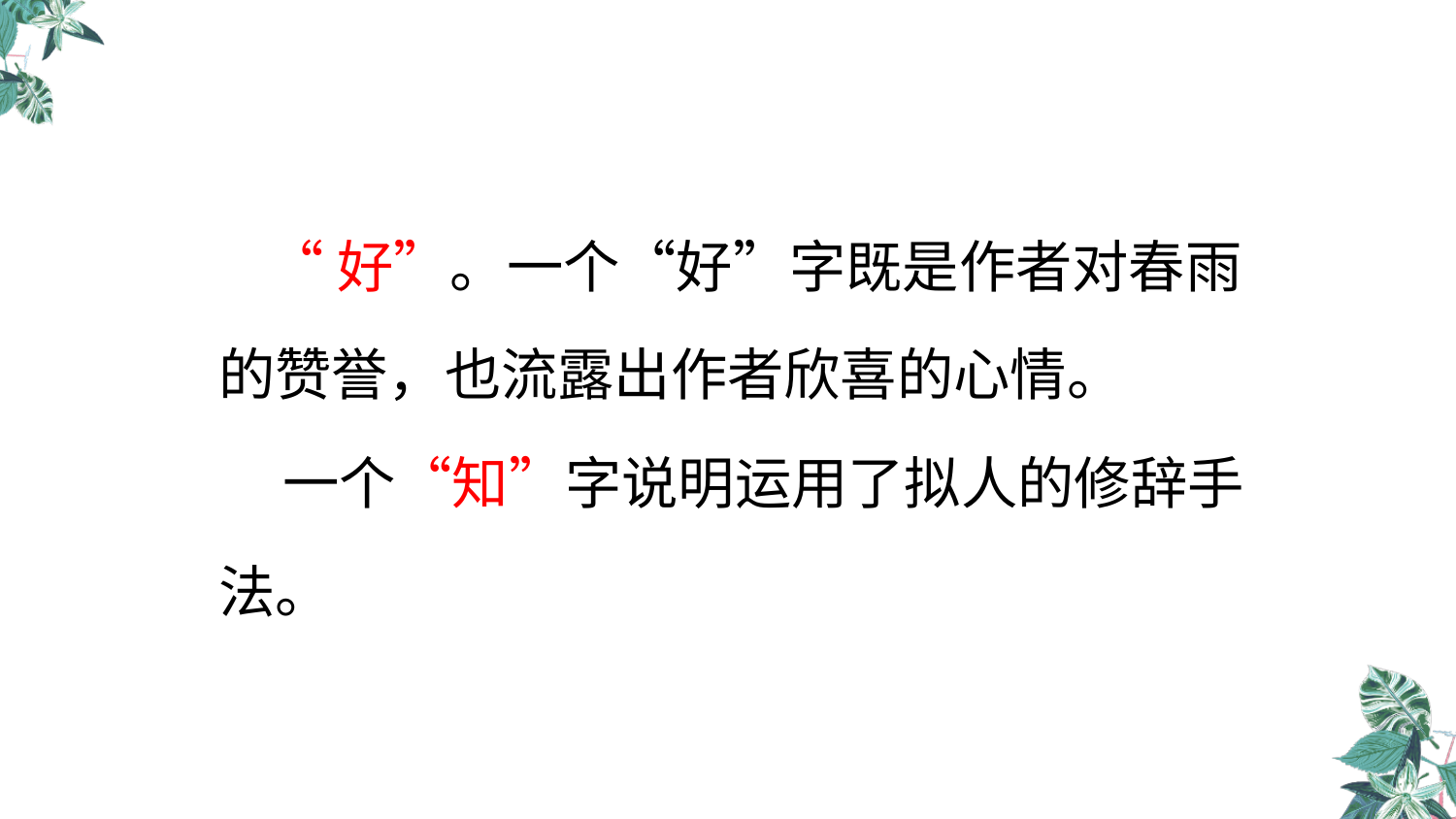

“好”。一个“好”字既是作者对春雨的赞誉，也流露出作者欣喜的心情。
    一个“知”字说明运用了拟人的修辞手法。